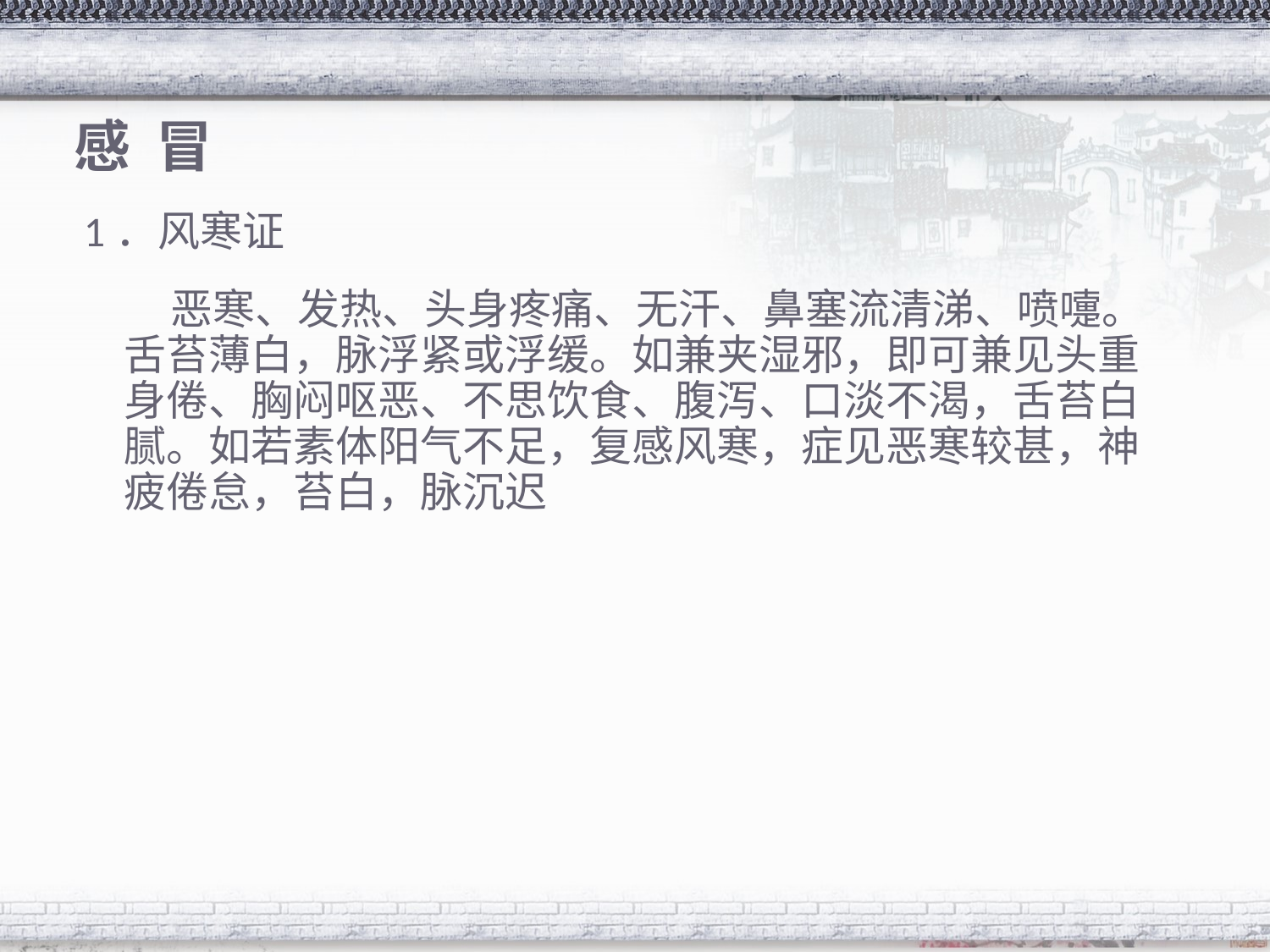

# 感  冒
 1．风寒证
         恶寒、发热、头身疼痛、无汗、鼻塞流清涕、喷嚏。舌苔薄白，脉浮紧或浮缓。如兼夹湿邪，即可兼见头重身倦、胸闷呕恶、不思饮食、腹泻、口淡不渴，舌苔白腻。如若素体阳气不足，复感风寒，症见恶寒较甚，神疲倦怠，苔白，脉沉迟